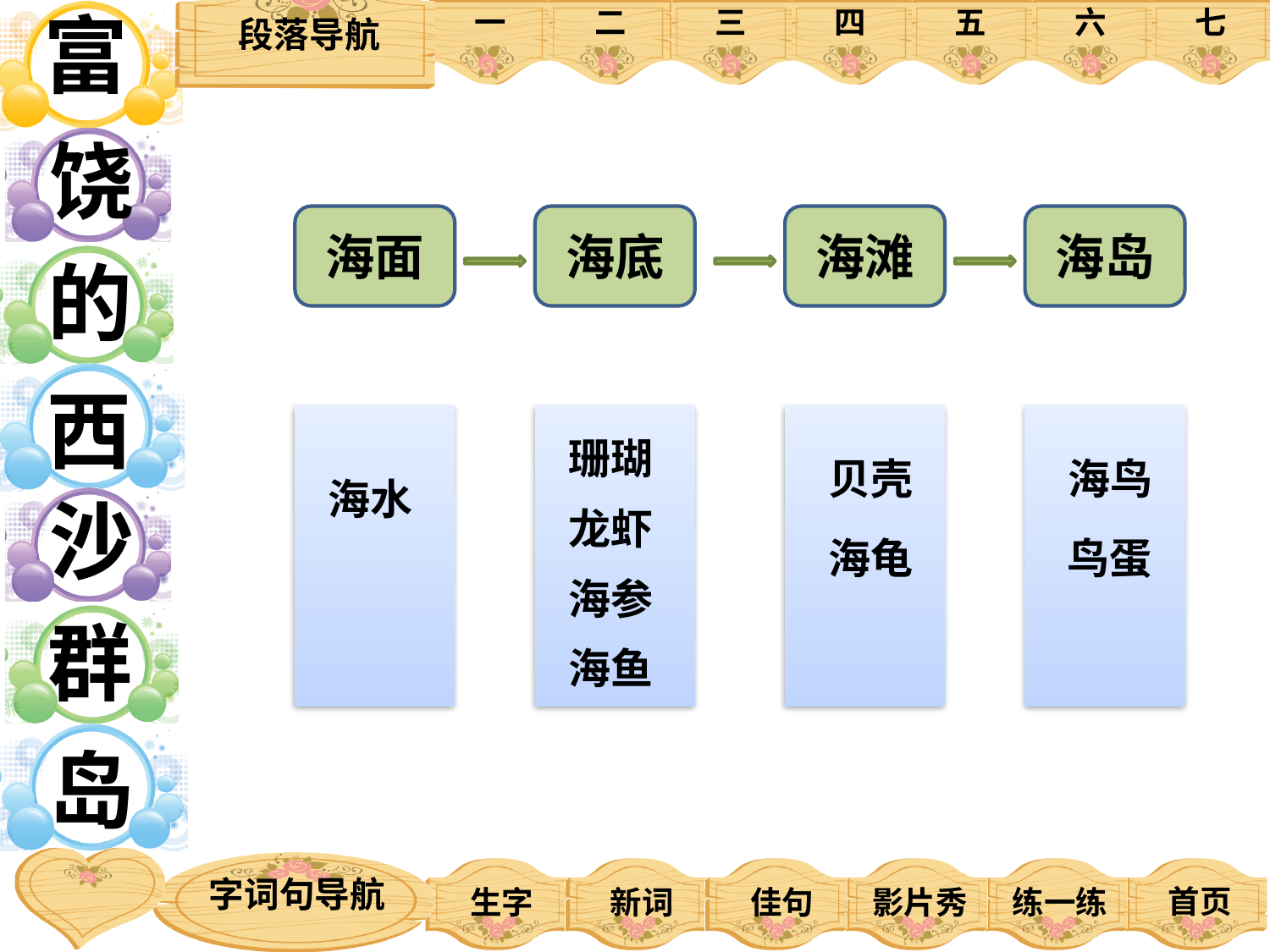

海面
海底
海滩
海岛

海水

珊瑚
龙虾
海参
海鱼

贝壳
海龟

海鸟
鸟蛋